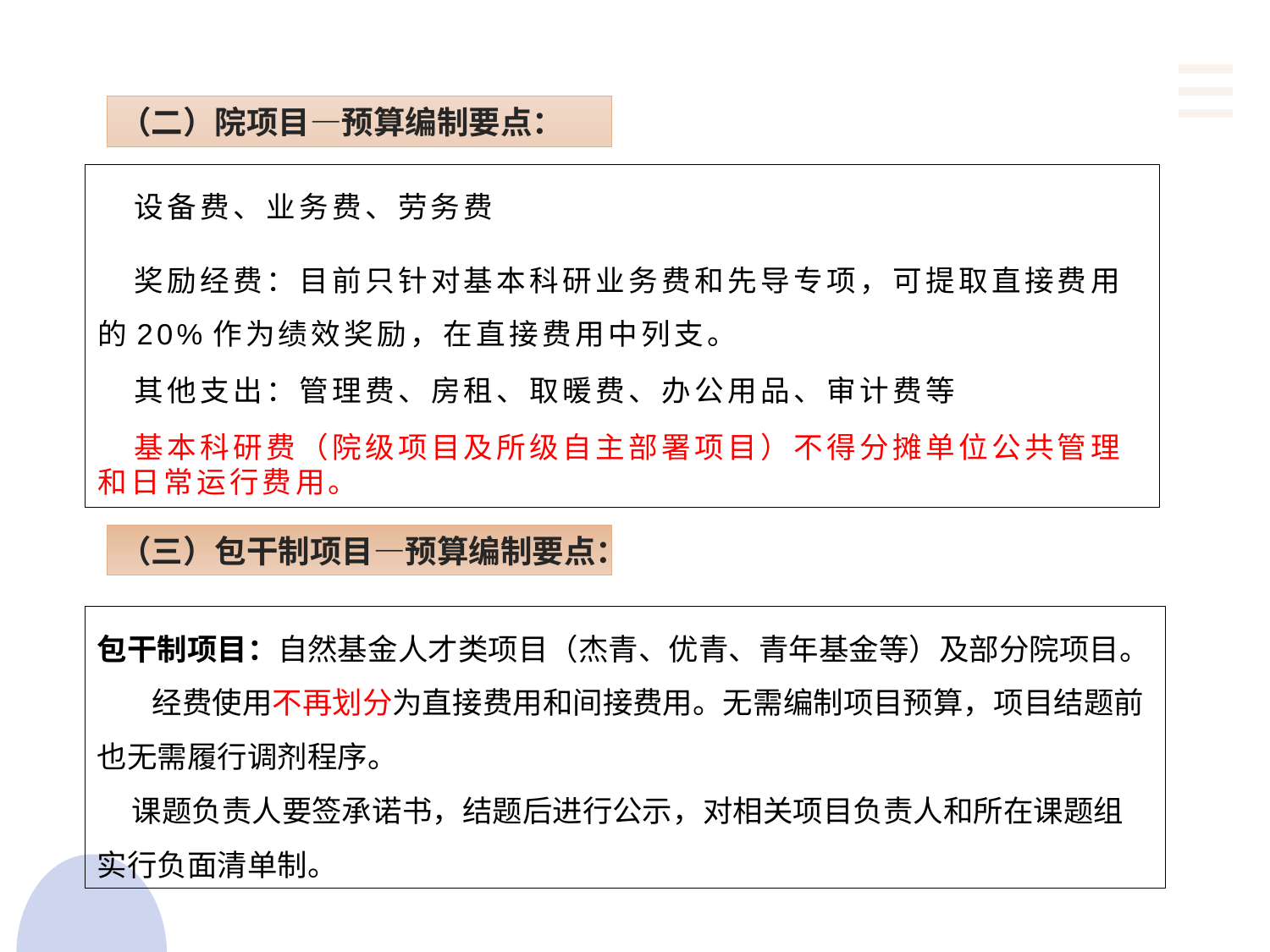

（二）院项目—预算编制要点：
   设备费、业务费、劳务费
   奖励经费：目前只针对基本科研业务费和先导专项，可提取直接费用的20%作为绩效奖励，在直接费用中列支。
   其他支出：管理费、房租、取暖费、办公用品、审计费等
   基本科研费（院级项目及所级自主部署项目）不得分摊单位公共管理和日常运行费用。
（三）包干制项目—预算编制要点：
包干制项目：自然基金人才类项目（杰青、优青、青年基金等）及部分院项目。
       经费使用不再划分为直接费用和间接费用。无需编制项目预算，项目结题前也无需履行调剂程序。
    课题负责人要签承诺书，结题后进行公示，对相关项目负责人和所在课题组实行负面清单制。